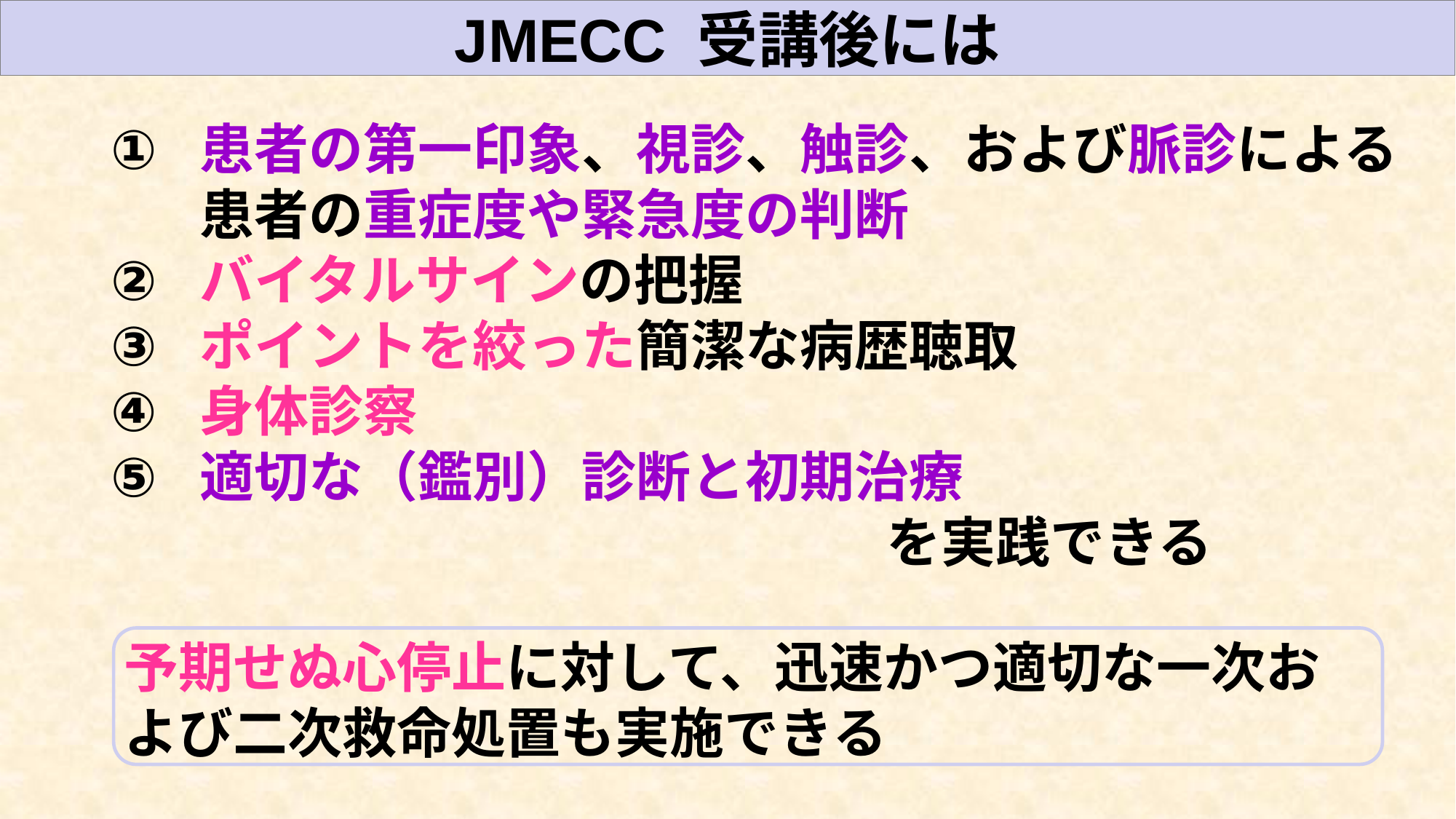

JMECC 受講後には
患者の第一印象、視診、触診、および脈診による
患者の重症度や緊急度の判断
バイタルサインの把握
ポイントを絞った簡潔な病歴聴取
身体診察
適切な（鑑別）診断と初期治療
                                            　　　　を実践できる
予期せぬ心停止に対して、迅速かつ適切な一次および二次救命処置も実施できる